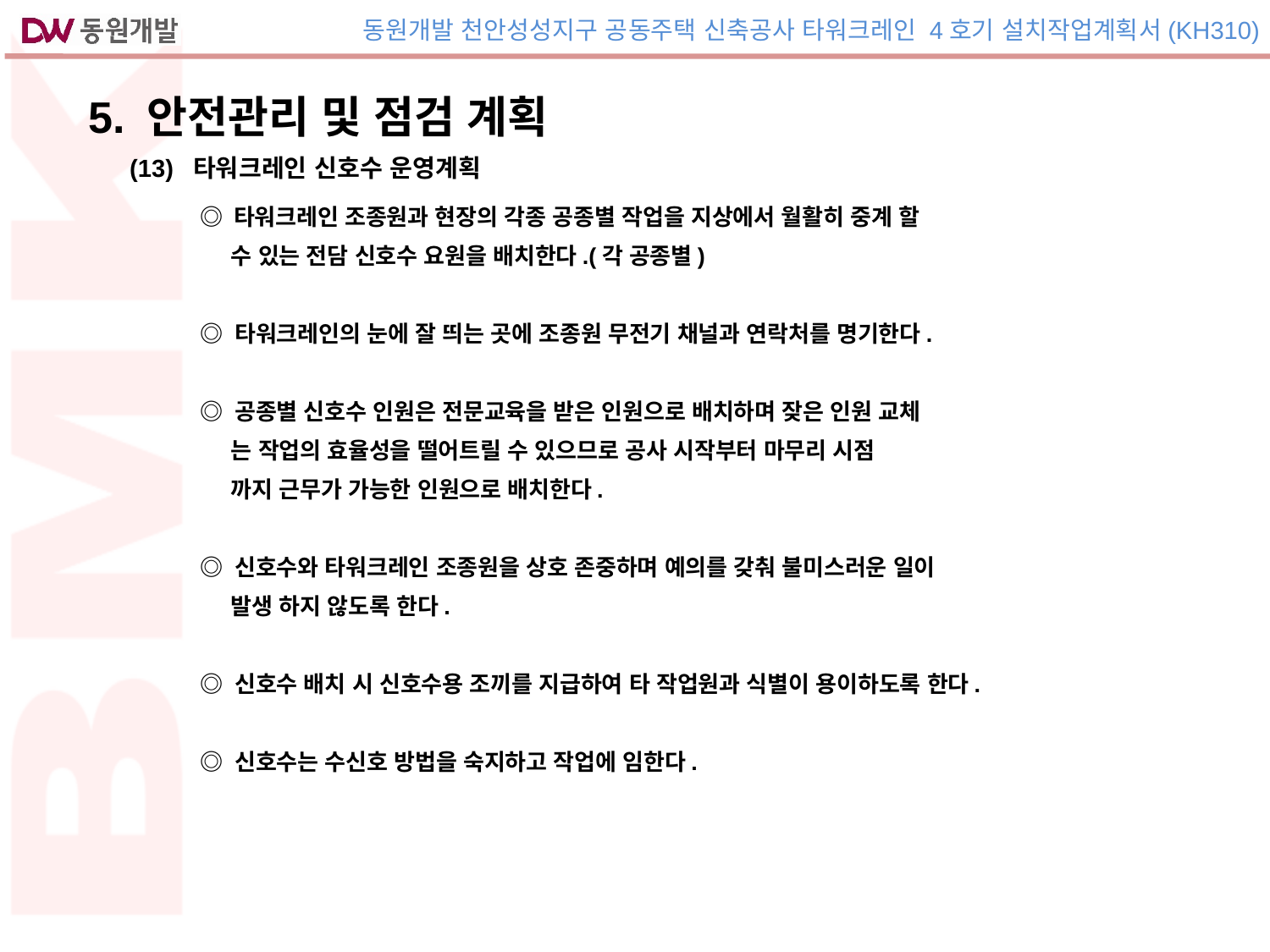

| 5. 안전관리 및 점검 계획 |
| --- |
| (13) 타워크레인 신호수 운영계획 |
| --- |
◎ 타워크레인 조종원과 현장의 각종 공종별 작업을 지상에서 월활히 중계 할
    수 있는 전담 신호수 요원을 배치한다.(각 공종별)

◎ 타워크레인의 눈에 잘 띄는 곳에 조종원 무전기 채널과 연락처를 명기한다.

◎ 공종별 신호수 인원은 전문교육을 받은 인원으로 배치하며 잦은 인원 교체
    는 작업의 효율성을 떨어트릴 수 있으므로 공사 시작부터 마무리 시점
    까지 근무가 가능한 인원으로 배치한다.

◎ 신호수와 타워크레인 조종원을 상호 존중하며 예의를 갖춰 불미스러운 일이
    발생 하지 않도록 한다.

◎ 신호수 배치 시 신호수용 조끼를 지급하여 타 작업원과 식별이 용이하도록 한다.

◎ 신호수는 수신호 방법을 숙지하고 작업에 임한다.